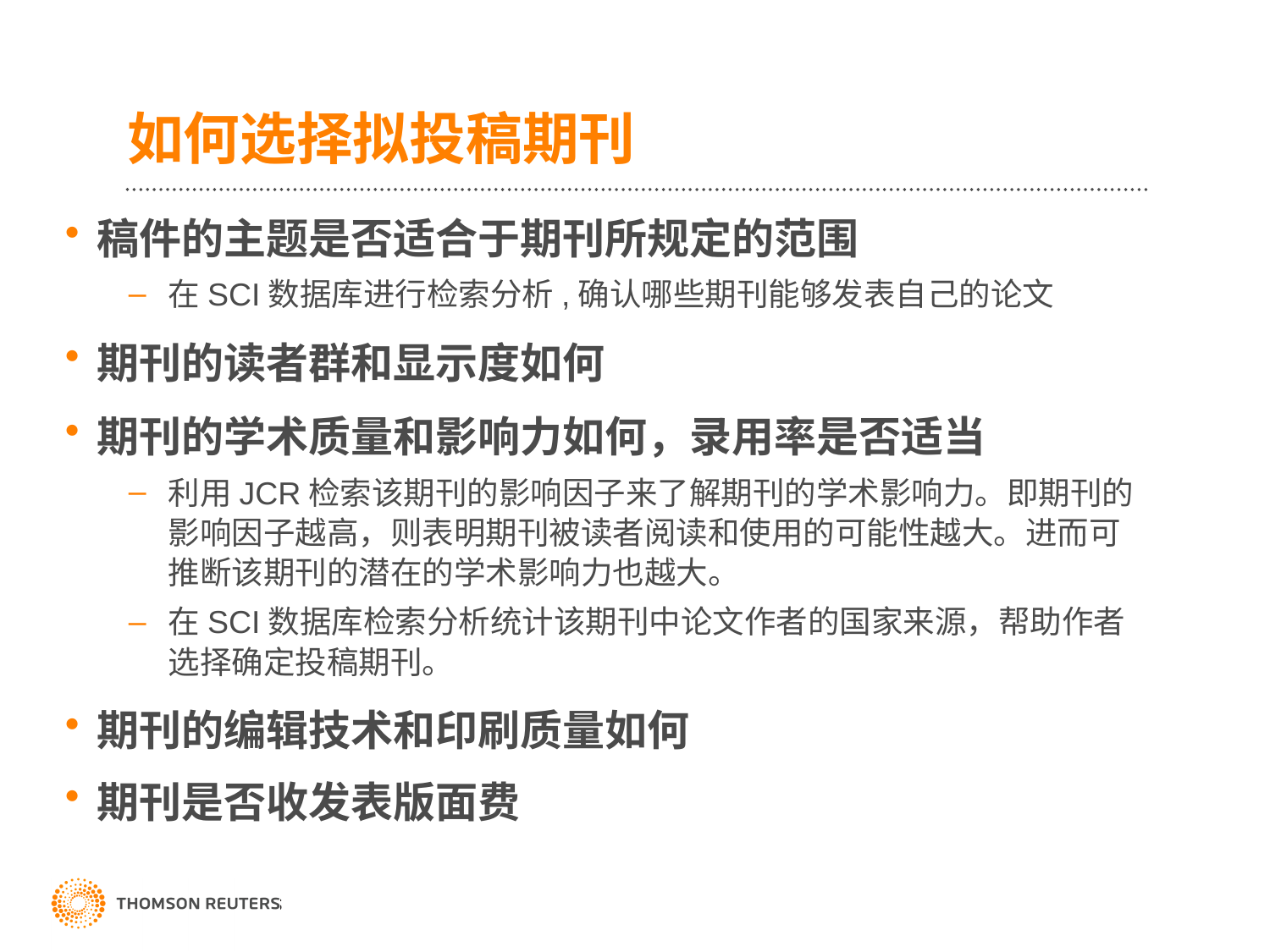

如何选择拟投稿期刊

稿件的主题是否适合于期刊所规定的范围
在SCI数据库进行检索分析,确认哪些期刊能够发表自己的论文
期刊的读者群和显示度如何
期刊的学术质量和影响力如何，录用率是否适当
利用JCR检索该期刊的影响因子来了解期刊的学术影响力。即期刊的影响因子越高，则表明期刊被读者阅读和使用的可能性越大。进而可推断该期刊的潜在的学术影响力也越大。
在SCI数据库检索分析统计该期刊中论文作者的国家来源，帮助作者选择确定投稿期刊。
期刊的编辑技术和印刷质量如何
期刊是否收发表版面费